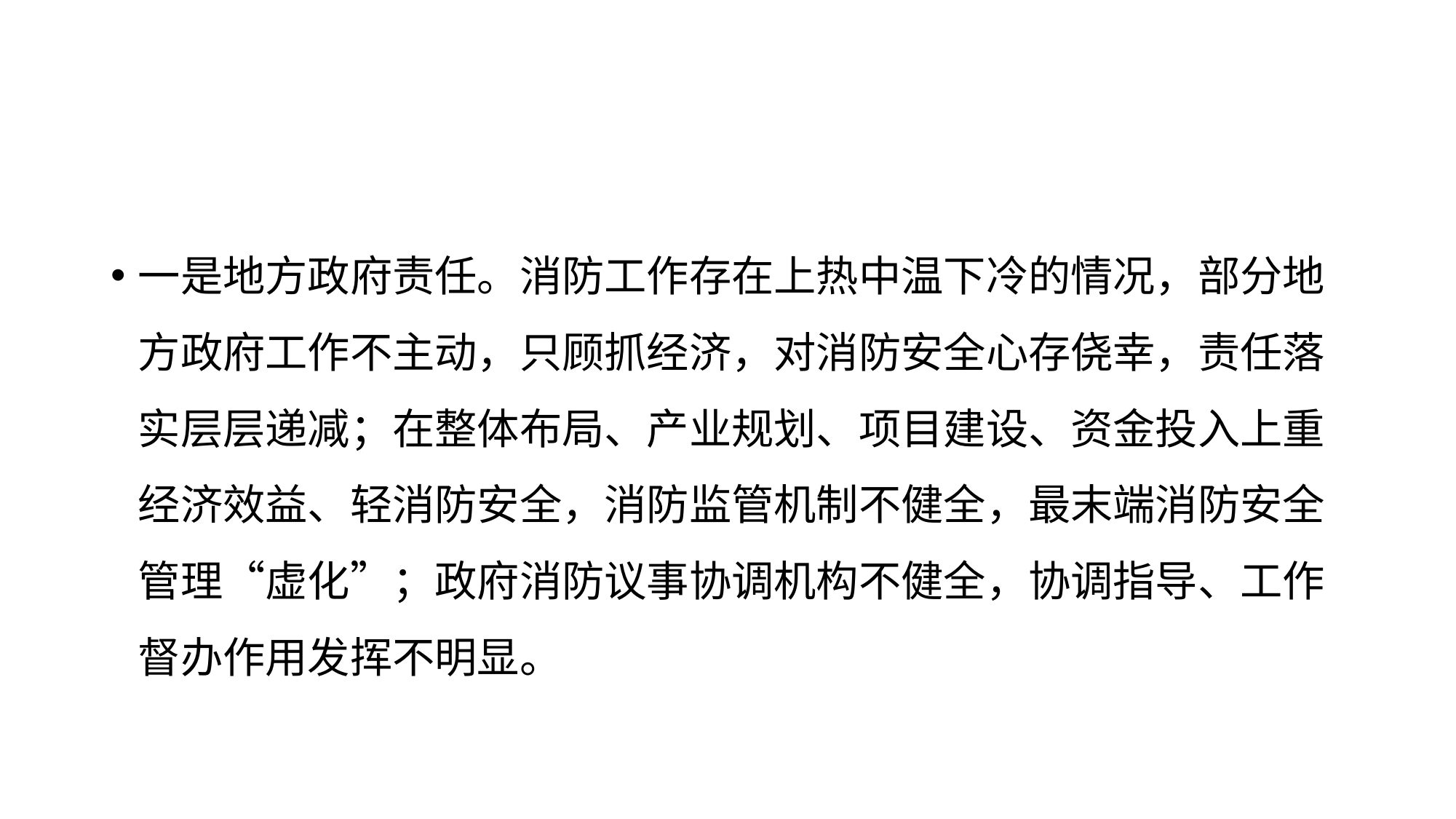

#
一是地方政府责任。消防工作存在上热中温下冷的情况，部分地方政府工作不主动，只顾抓经济，对消防安全心存侥幸，责任落实层层递减；在整体布局、产业规划、项目建设、资金投入上重经济效益、轻消防安全，消防监管机制不健全，最末端消防安全管理“虚化”；政府消防议事协调机构不健全，协调指导、工作督办作用发挥不明显。